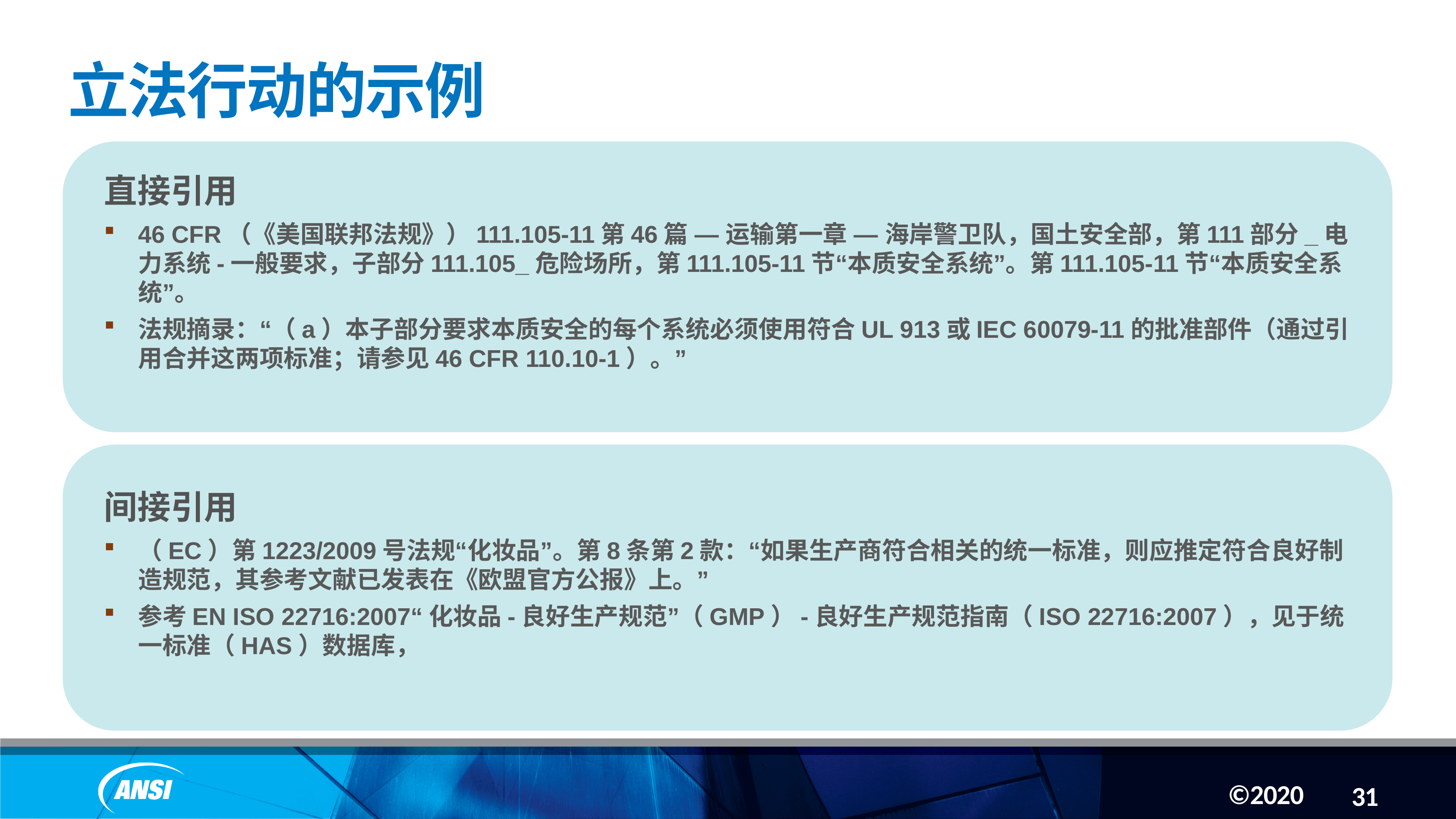

立法行动的示例
1
直接引用
46 CFR（《美国联邦法规》）111.105-11第46篇 — 运输第一章 — 海岸警卫队，国土安全部，第111部分_电力系统-一般要求，子部分111.105_危险场所，第111.105-11节“本质安全系统”。第111.105-11节“本质安全系统”。
法规摘录：“（a）本子部分要求本质安全的每个系统必须使用符合UL 913或IEC 60079-11的批准部件（通过引用合并这两项标准；请参见46 CFR 110.10-1）。”

1
间接引用
（EC）第1223/2009号法规“化妆品”。第8条第2款：“如果生产商符合相关的统一标准，则应推定符合良好制造规范，其参考文献已发表在《欧盟官方公报》上。”
参考EN ISO 22716:2007“化妆品-良好生产规范”（GMP）-良好生产规范指南（ISO 22716:2007），见于统一标准（HAS）数据库，
31